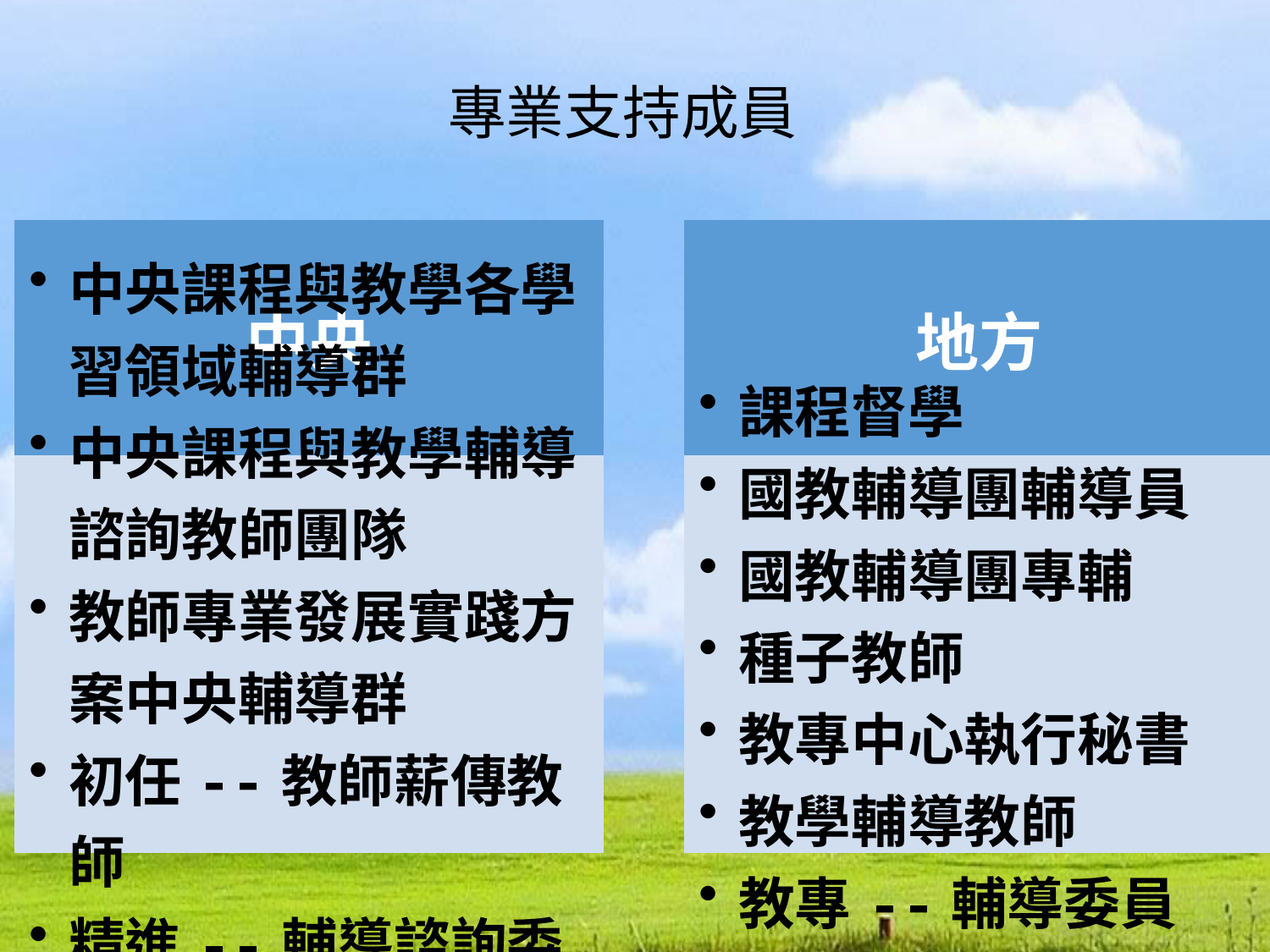

# 專業支持成員
中央
地方
課程督學
中央課程與教學輔導諮詢教師團隊
教師專業發展實踐方案中央輔導群
初任--教師薪傳教師
國教輔導團輔導員
國教輔導團專輔
種子教師
教專中心執行秘書
教學輔導教師
教專--輔導委員